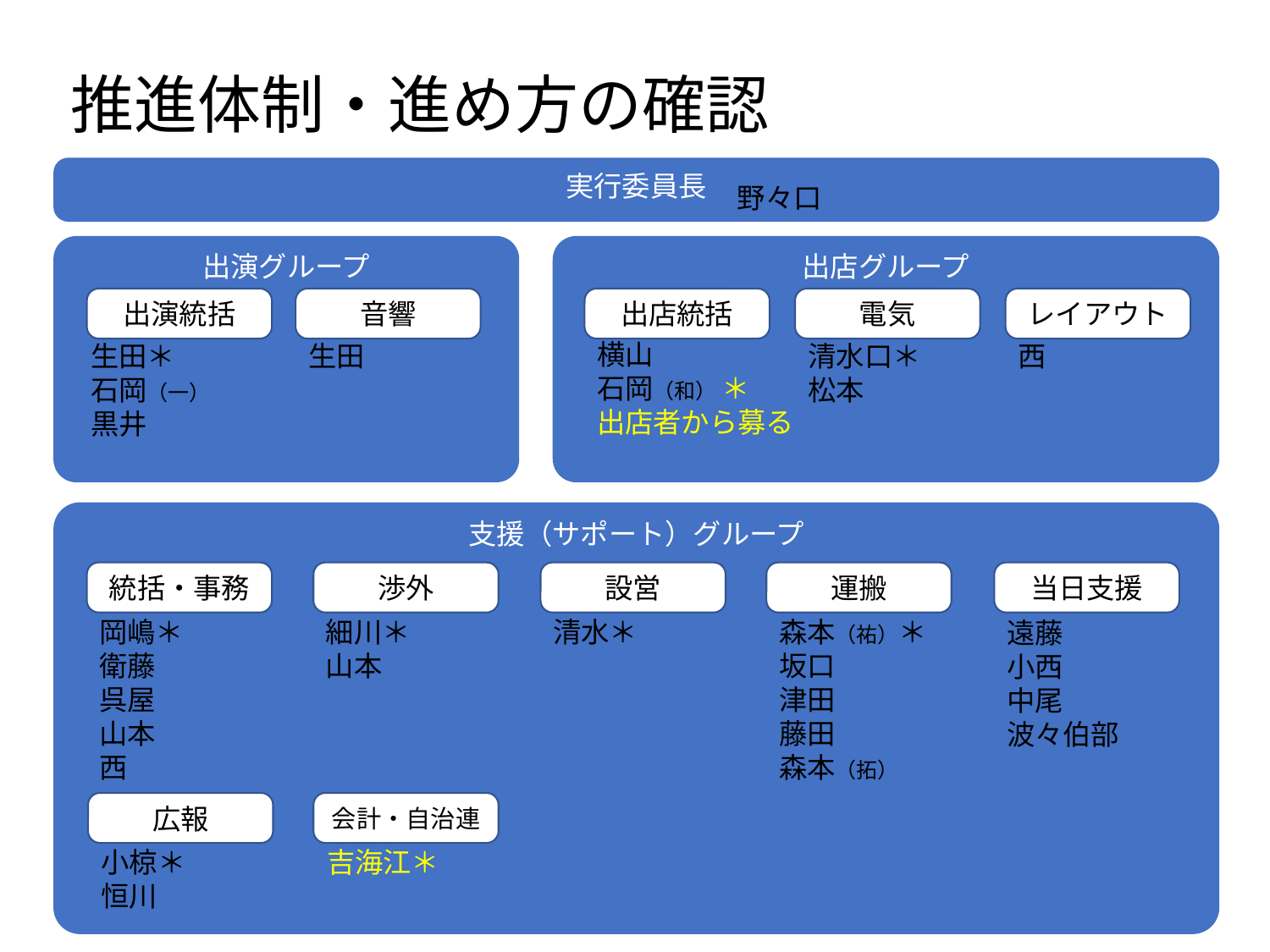

推進体制・進め方の確認
実行委員長
野々口
出演グループ
出店グループ
出演統括
音響
出店統括
電気
レイアウト
横山
石岡（和） ＊
出店者から募る
生田＊
石岡（一）
黒井
生田
清水口＊
松本
西
支援（サポート）グループ
統括・事務
渉外
設営
運搬
当日支援
岡嶋＊
衛藤
呉屋
山本
西
細川＊
山本
清水＊
森本（祐）＊
坂口
津田
藤田
森本（拓）
遠藤
小西
中尾
波々伯部
広報
会計・自治連
小椋＊
恒川
吉海江＊